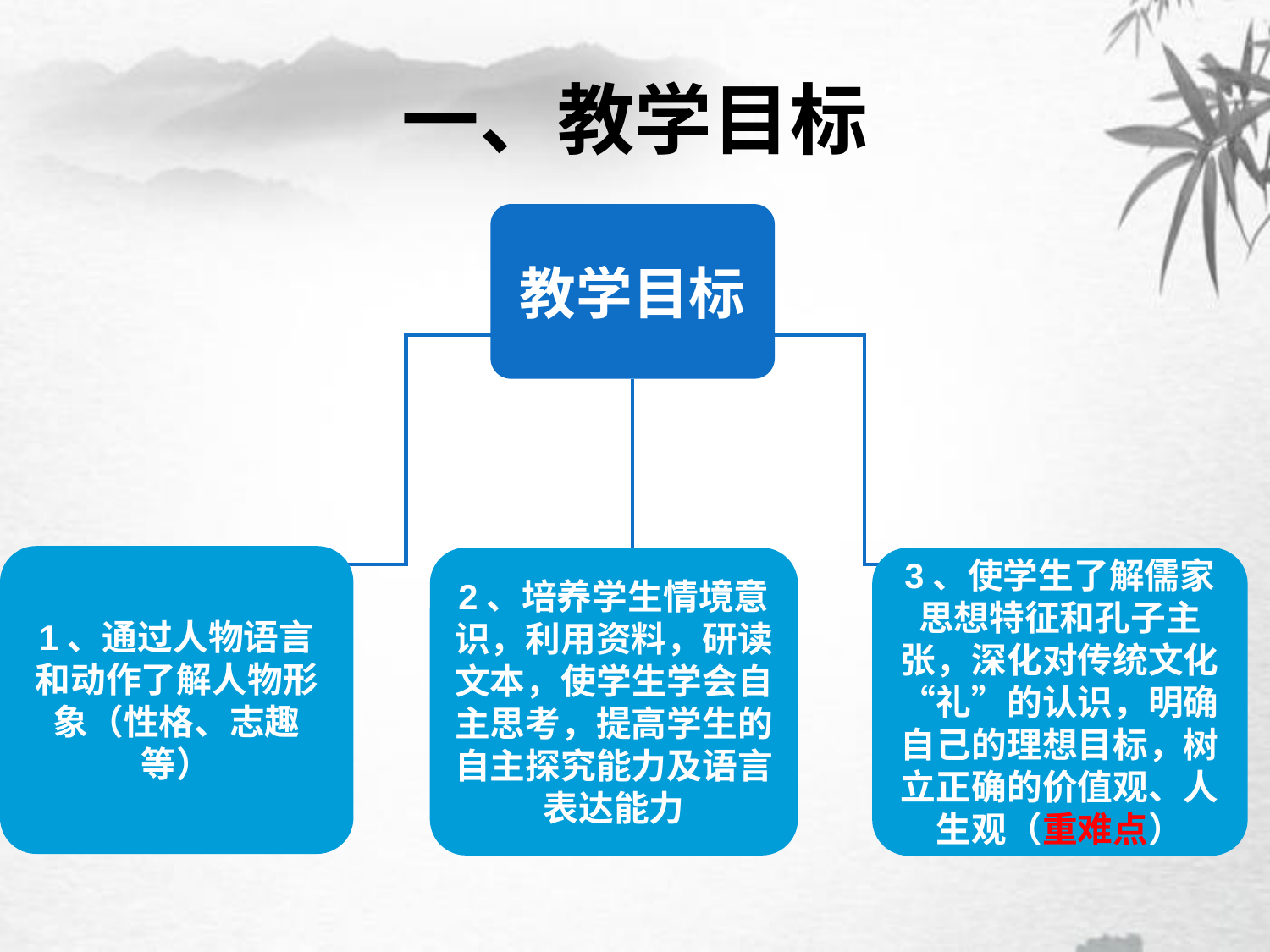

# 一、教学目标
教学目标
1、通过人物语言和动作了解人物形象（性格、志趣等）
2、培养学生情境意识，利用资料，研读文本，使学生学会自主思考，提高学生的自主探究能力及语言表达能力
3、使学生了解儒家思想特征和孔子主张，深化对传统文化“礼”的认识，明确自己的理想目标，树立正确的价值观、人生观（重难点）